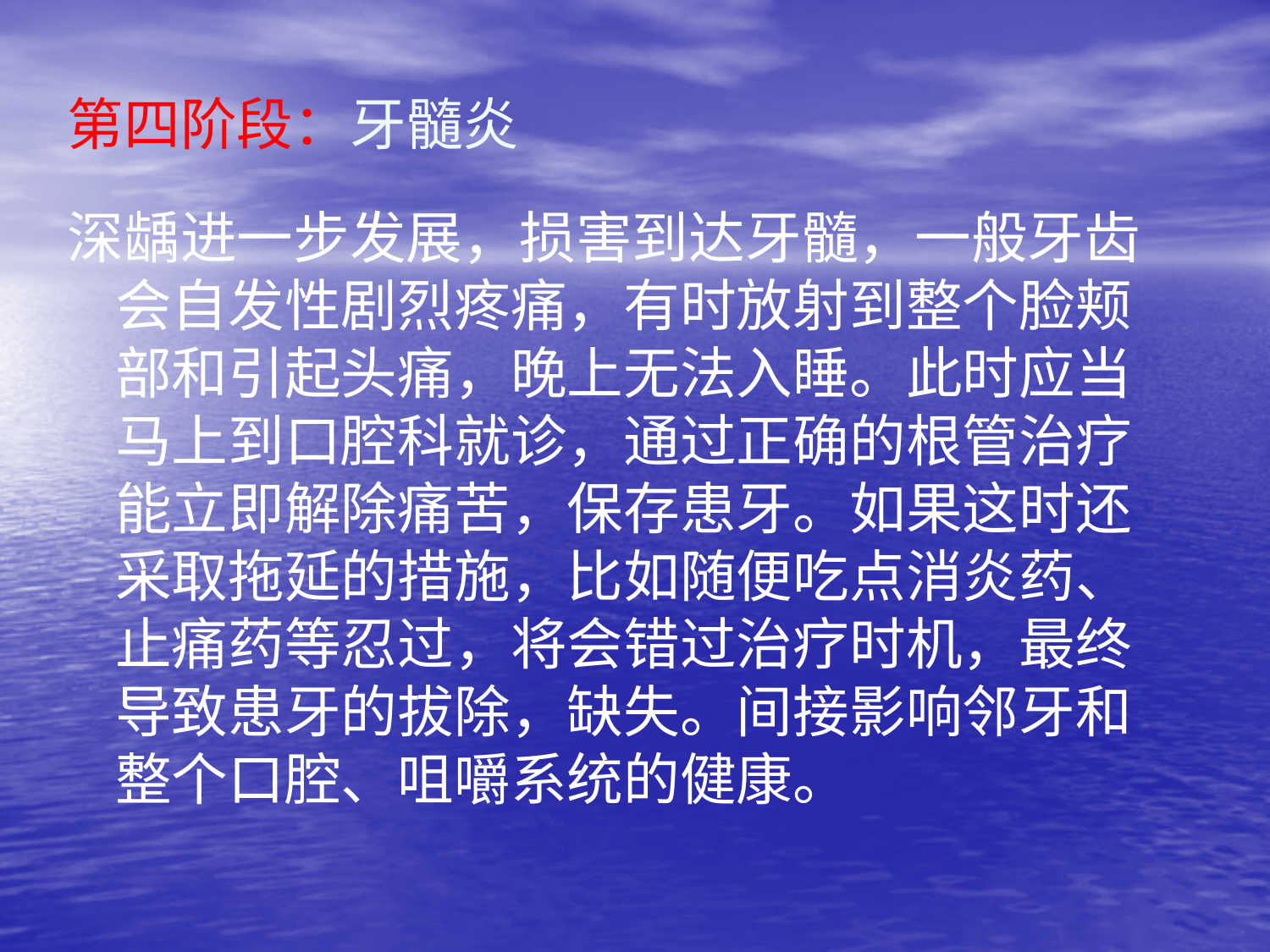

# 第四阶段：牙髓炎
深龋进一步发展，损害到达牙髓，一般牙齿会自发性剧烈疼痛，有时放射到整个脸颊部和引起头痛，晚上无法入睡。此时应当马上到口腔科就诊，通过正确的根管治疗能立即解除痛苦，保存患牙。如果这时还采取拖延的措施，比如随便吃点消炎药、止痛药等忍过，将会错过治疗时机，最终导致患牙的拔除，缺失。间接影响邻牙和整个口腔、咀嚼系统的健康。